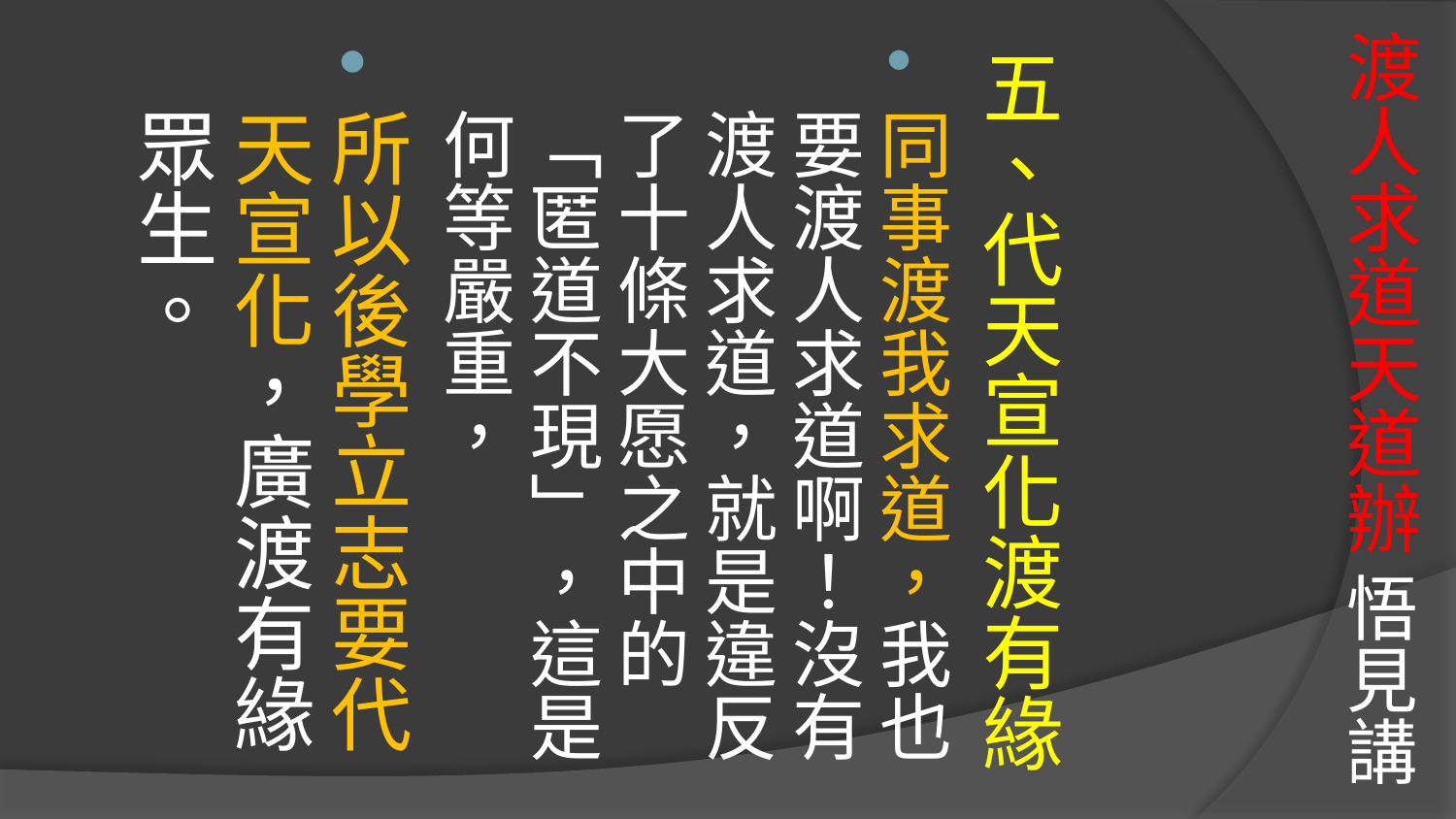

# 渡人求道天道辦 悟見講
五、代天宣化渡有緣
同事渡我求道，我也要渡人求道啊！沒有渡人求道，就是違反了十條大愿之中的「匿道不現」，這是何等嚴重，
所以後學立志要代天宣化，廣渡有緣眾生。